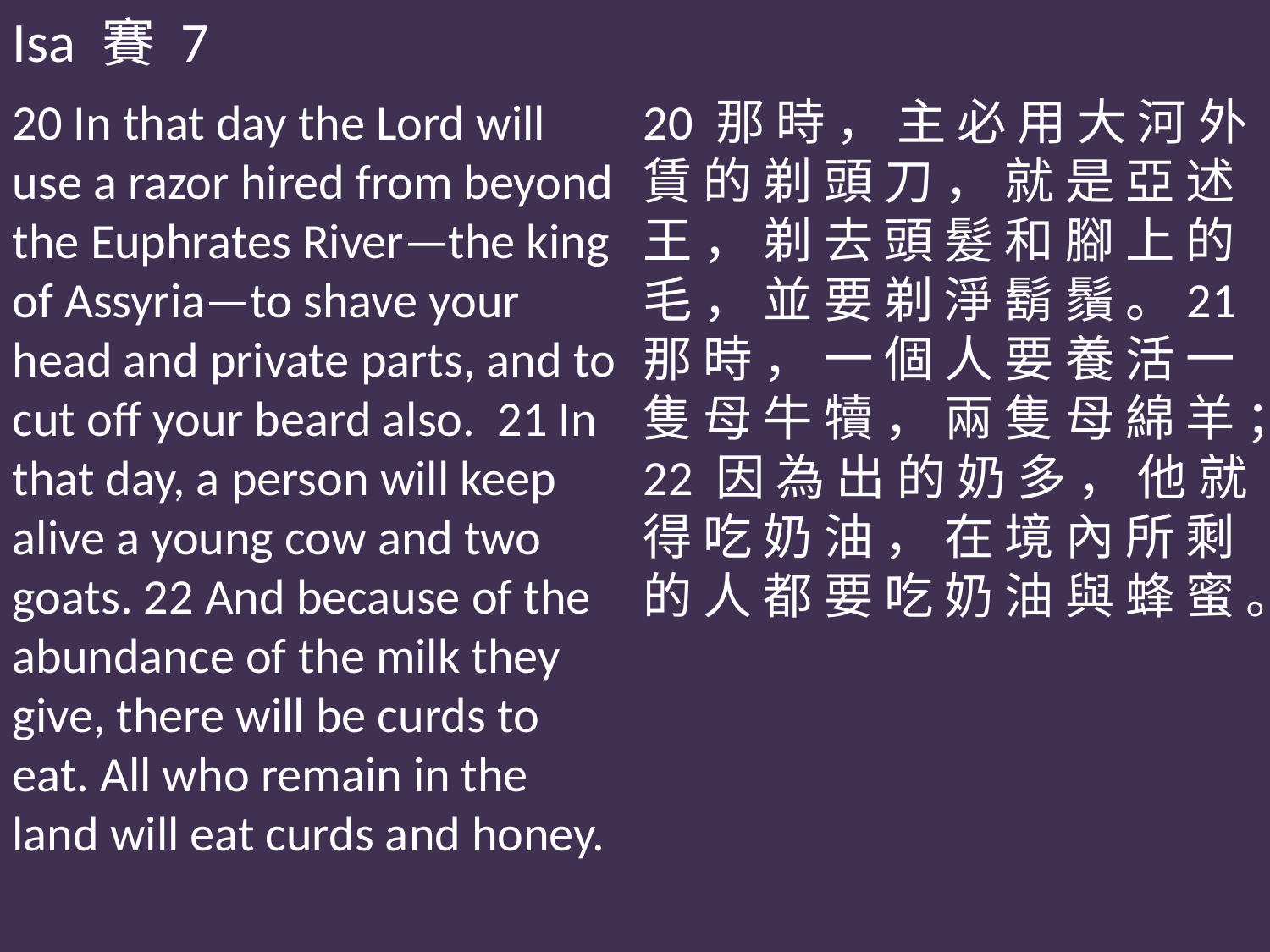

Isa 賽 7
20 In that day the Lord will use a razor hired from beyond the Euphrates River—the king of Assyria—to shave your head and private parts, and to cut off your beard also.  21 In that day, a person will keep alive a young cow and two goats. 22 And because of the abundance of the milk they give, there will be curds to eat. All who remain in the land will eat curds and honey.
20 那 時 ， 主 必 用 大 河 外 賃 的 剃 頭 刀 ， 就 是 亞 述 王 ， 剃 去 頭 髮 和 腳 上 的 毛 ， 並 要 剃 淨 鬍 鬚 。21 那 時 ， 一 個 人 要 養 活 一 隻 母 牛 犢 ， 兩 隻 母 綿 羊 ；22 因 為 出 的 奶 多 ， 他 就 得 吃 奶 油 ， 在 境 內 所 剩 的 人 都 要 吃 奶 油 與 蜂 蜜 。